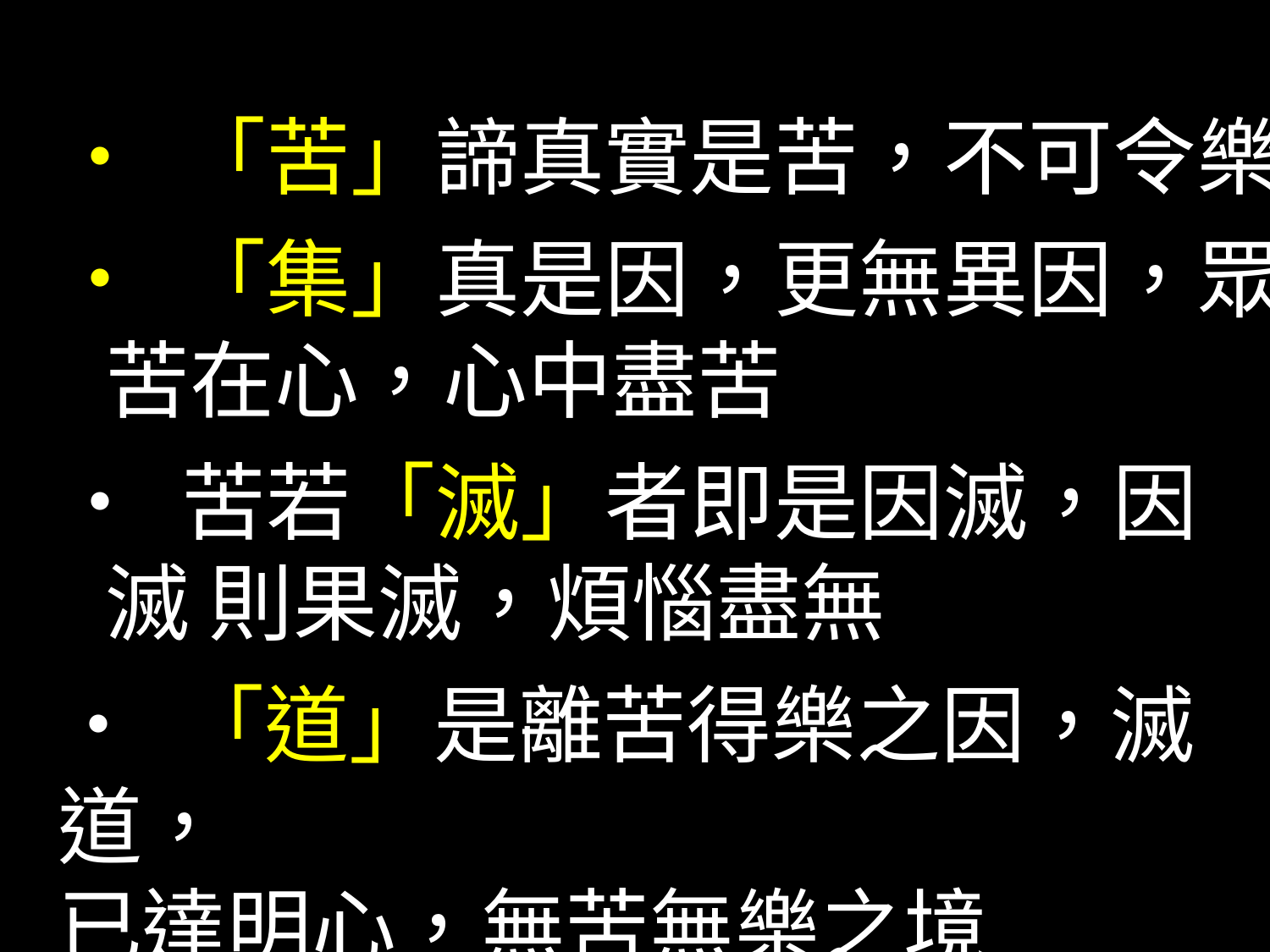

• 「苦」諦真實是苦，不可令樂
• 「集」真是因，更無異因，眾
苦在心，心中盡苦
• 苦若「滅」者即是因滅，因滅 則果滅，煩惱盡無
• 「道」是離苦得樂之因，滅道，
已達明心，無苦無樂之境